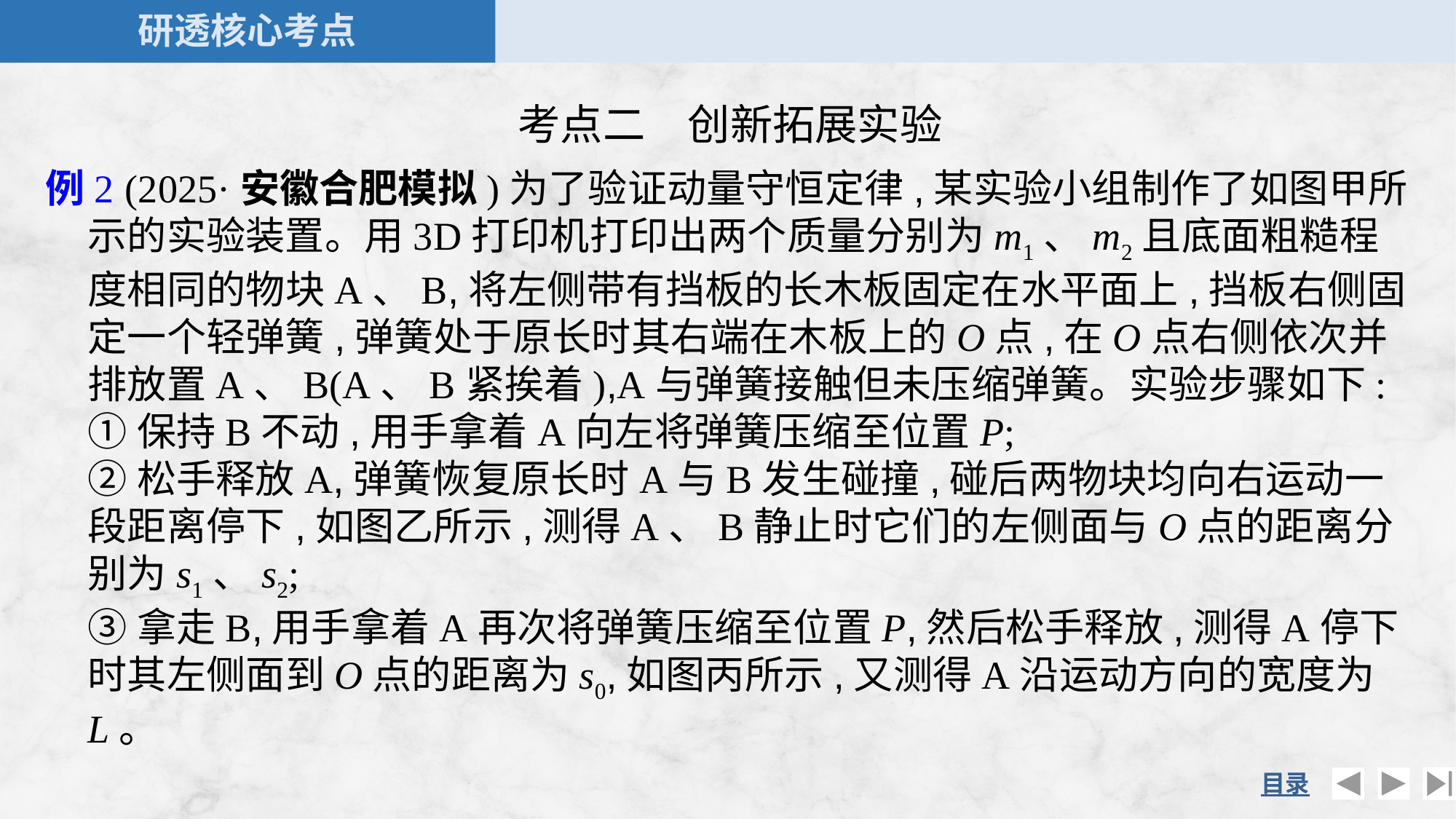

考点二　创新拓展实验
例2 (2025·安徽合肥模拟)为了验证动量守恒定律,某实验小组制作了如图甲所示的实验装置。用3D打印机打印出两个质量分别为m1、m2且底面粗糙程度相同的物块A、B,将左侧带有挡板的长木板固定在水平面上,挡板右侧固定一个轻弹簧,弹簧处于原长时其右端在木板上的O点,在O点右侧依次并排放置A、B(A、B紧挨着),A与弹簧接触但未压缩弹簧。实验步骤如下:
	①保持B不动,用手拿着A向左将弹簧压缩至位置P;
	②松手释放A,弹簧恢复原长时A与B发生碰撞,碰后两物块均向右运动一段距离停下,如图乙所示,测得A、B静止时它们的左侧面与O点的距离分别为s1、s2;
	③拿走B,用手拿着A再次将弹簧压缩至位置P,然后松手释放,测得A停下时其左侧面到O点的距离为s0,如图丙所示,又测得A沿运动方向的宽度为L。